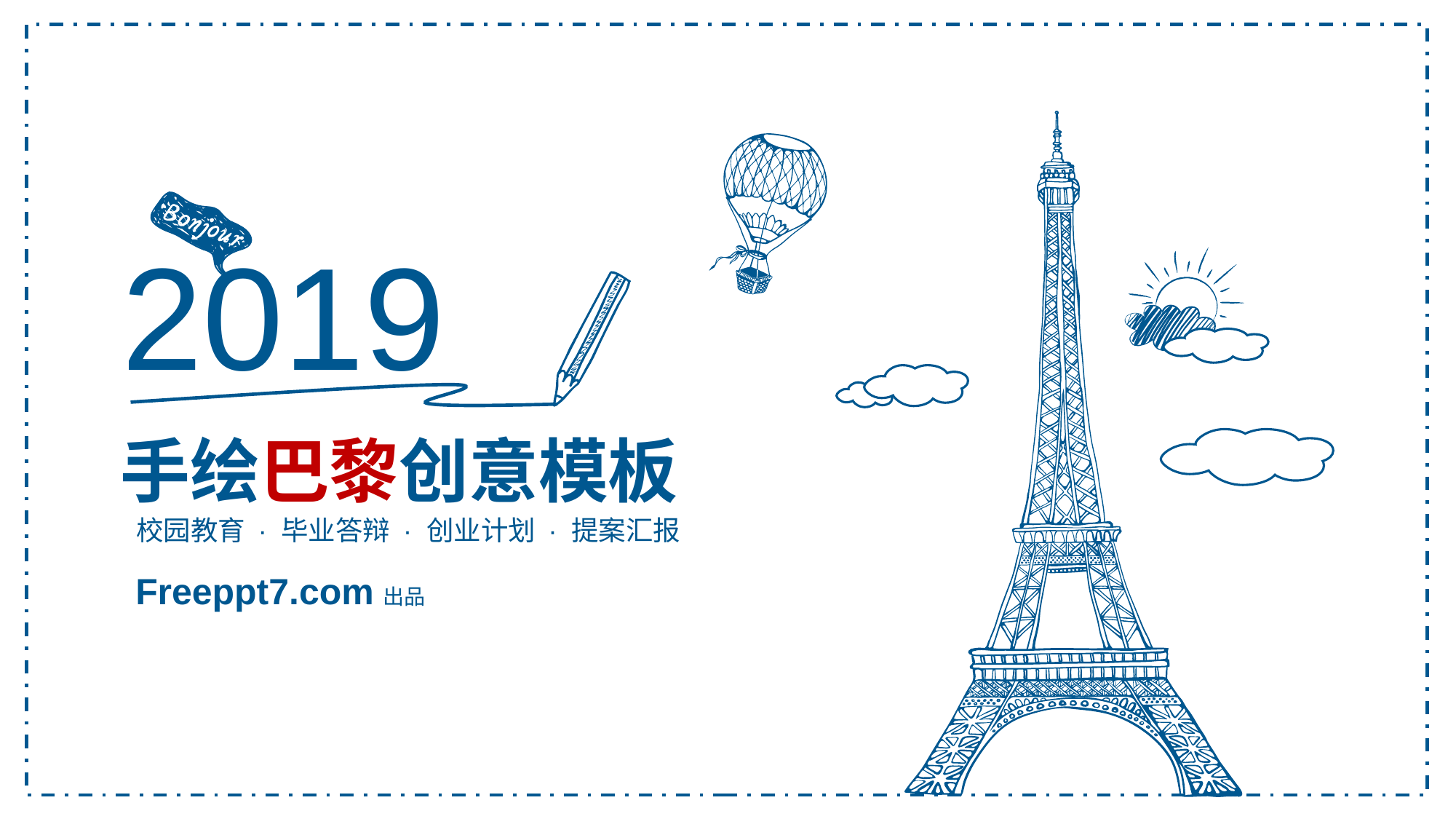

2019

手绘巴黎创意模板

校园教育 · 毕业答辩 · 创业计划 · 提案汇报
Freeppt7.com出品